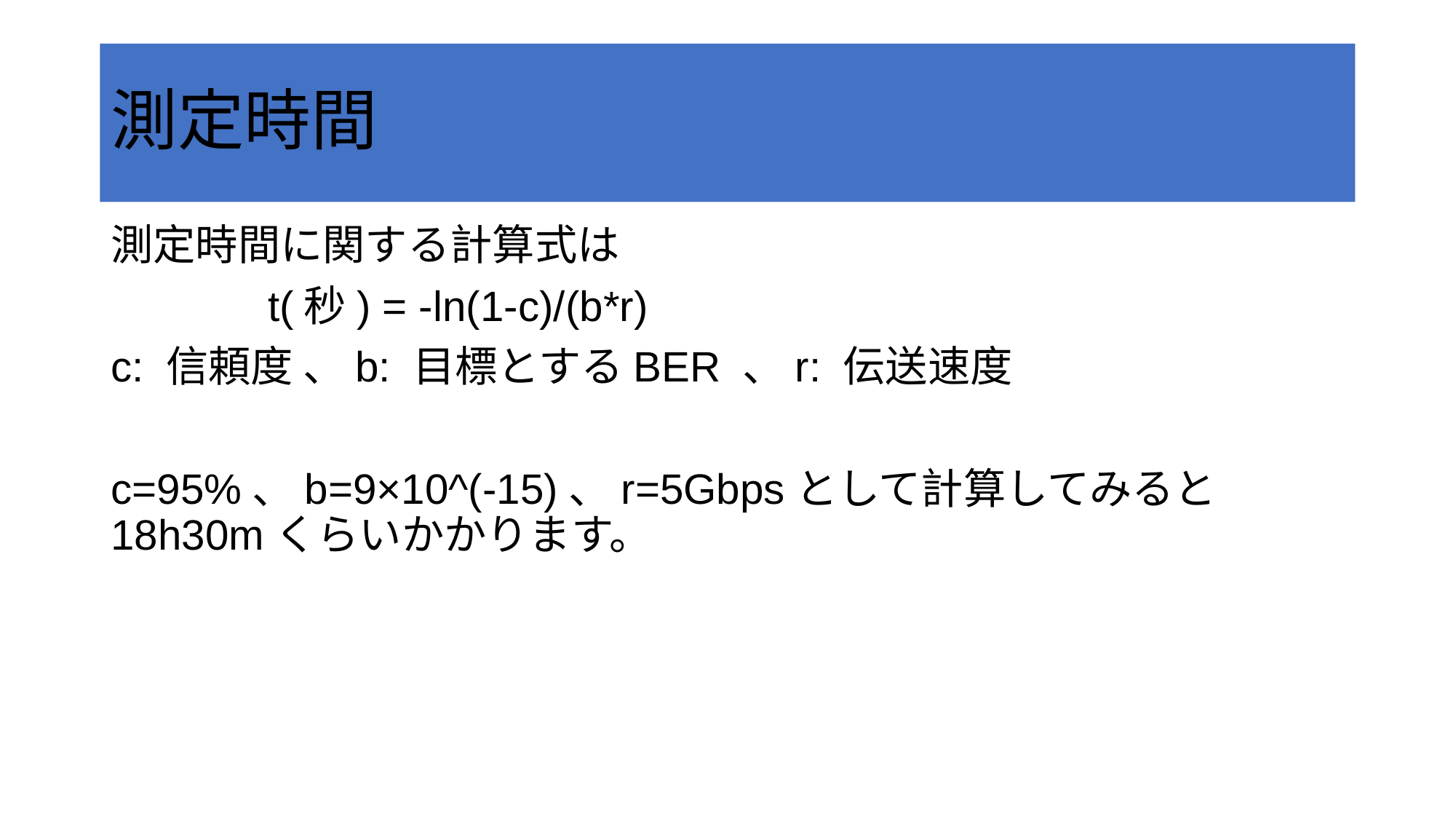

# 測定時間
測定時間に関する計算式は
 　　　t(秒) = -ln(1-c)/(b*r)
c: 信頼度 、b: 目標とするBER 、r: 伝送速度

c=95%、b=9×10^(-15)、r=5Gbpsとして計算してみると18h30mくらいかかります。